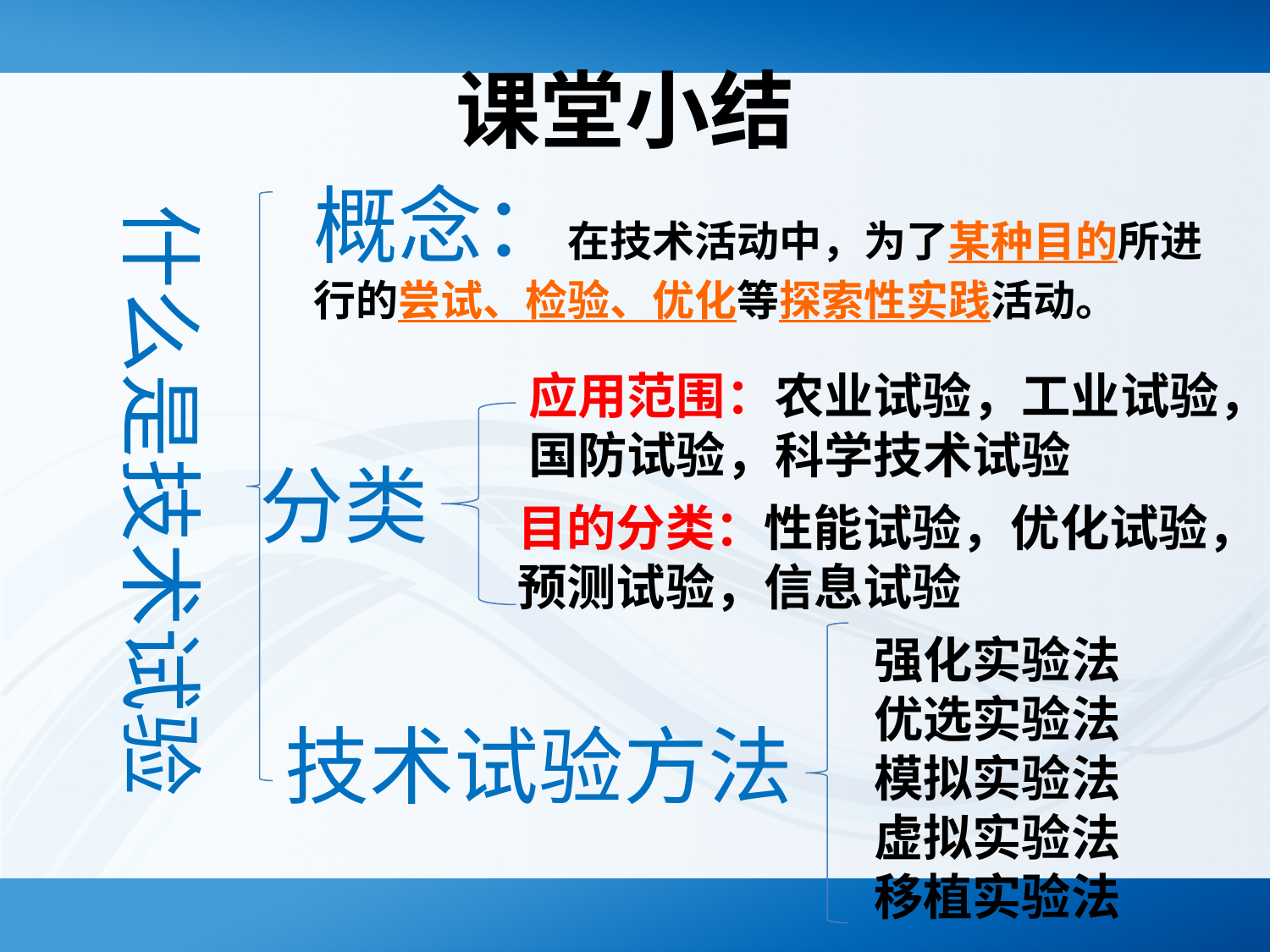

课堂小结
概念：在技术活动中，为了某种目的所进行的尝试、检验、优化等探索性实践活动。
什么是技术试验

应用范围：农业试验，工业试验，国防试验，科学技术试验

分类
目的分类：性能试验，优化试验，预测试验，信息试验

强化实验法优选实验法
模拟实验法
虚拟实验法
移植实验法
技术试验方法